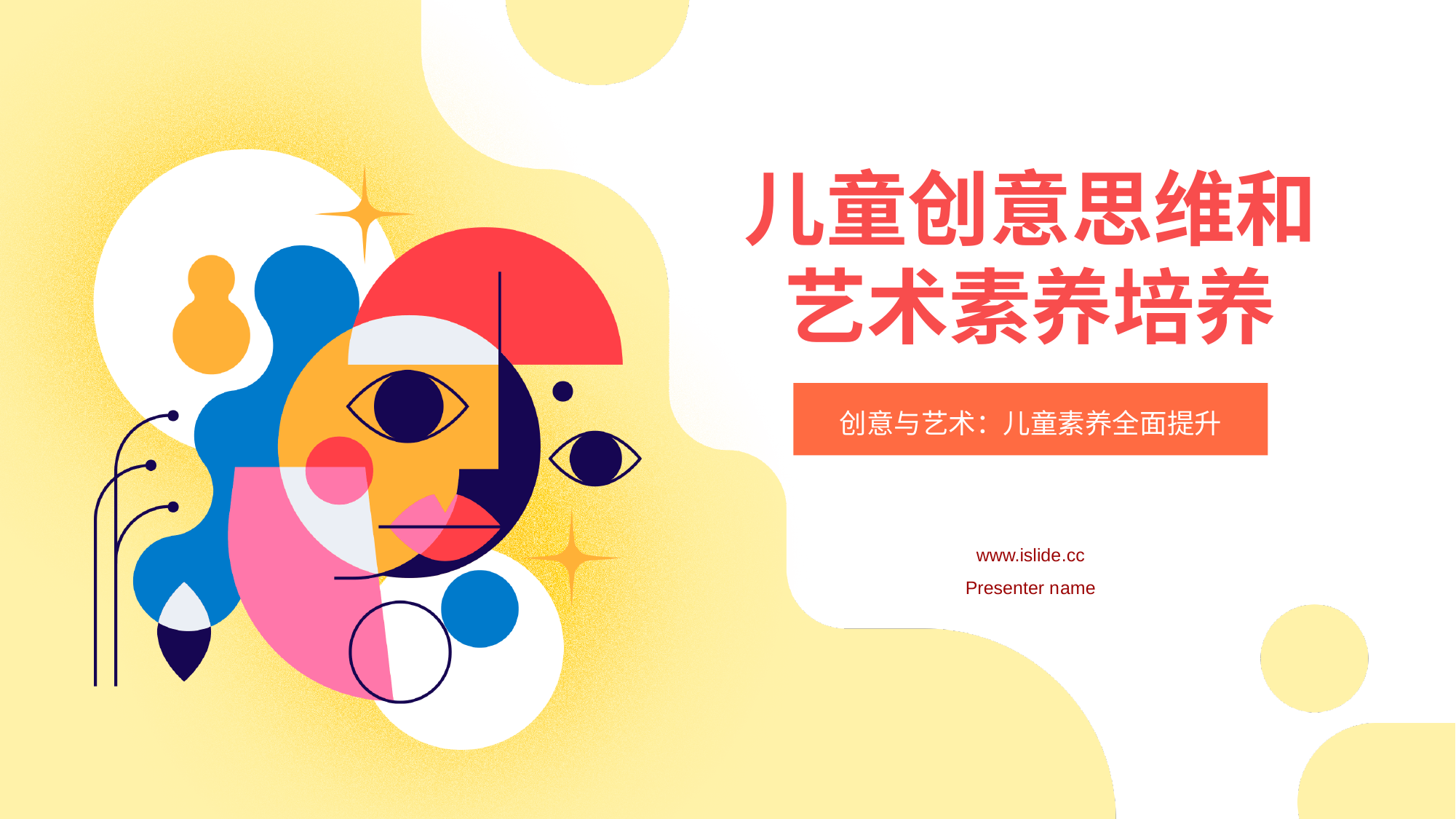

# 儿童创意思维和 艺 术素养培养
创意与艺术：儿童素养全 面提升
www.islide .cc
Presenter n ame